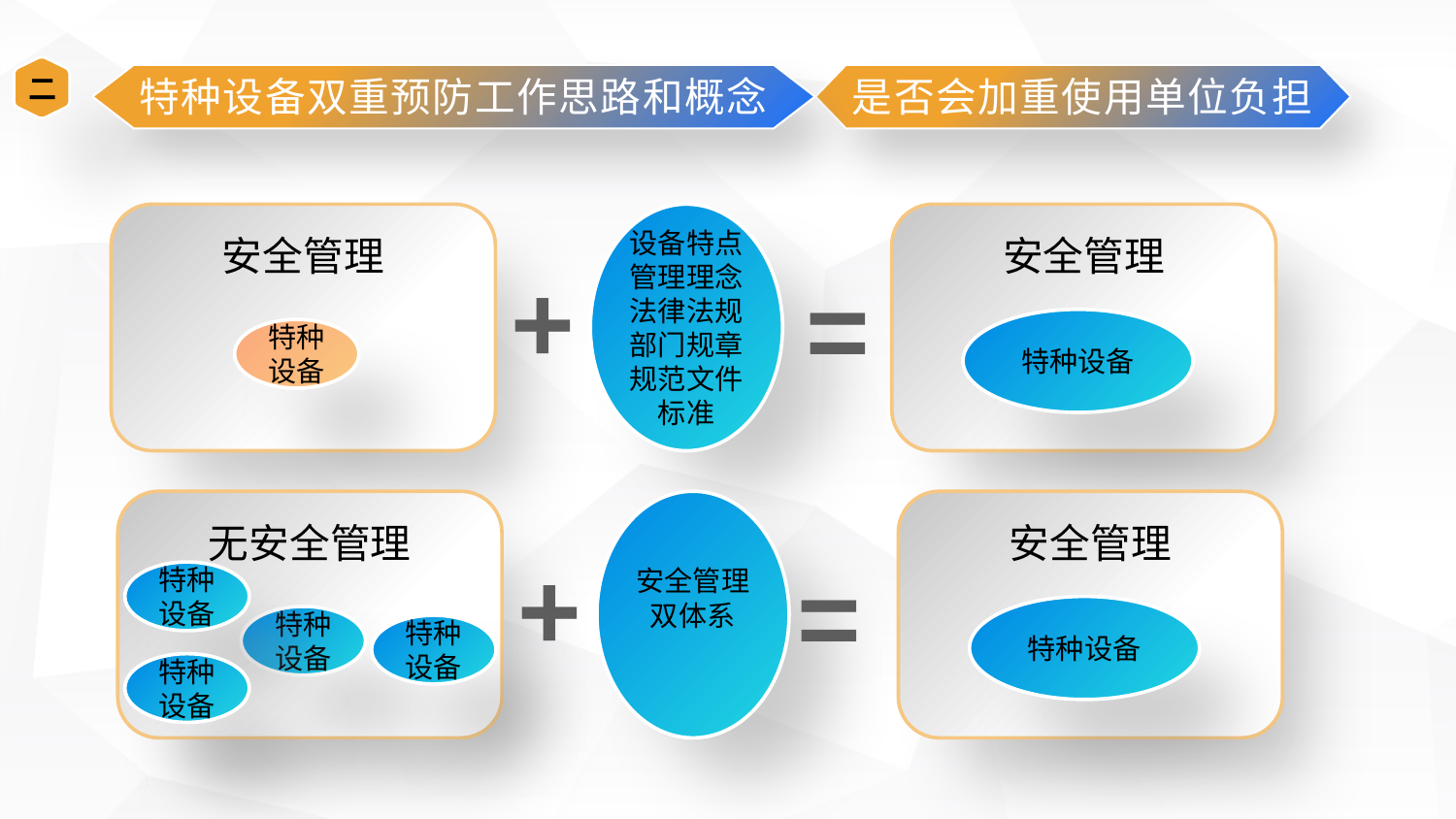

二

特种设备双重预防工作思路和概念

是否会加重使用单位负担
安全管理

设备特点
管理理念
法律法规部门规章
规范文件标准
安全管理

+
=
特种设备
特种设备
无安全管理

安全管理
双体系

安全管理

+
=
特种设备
特种设备
特种设备
特种设备
特种设备

21